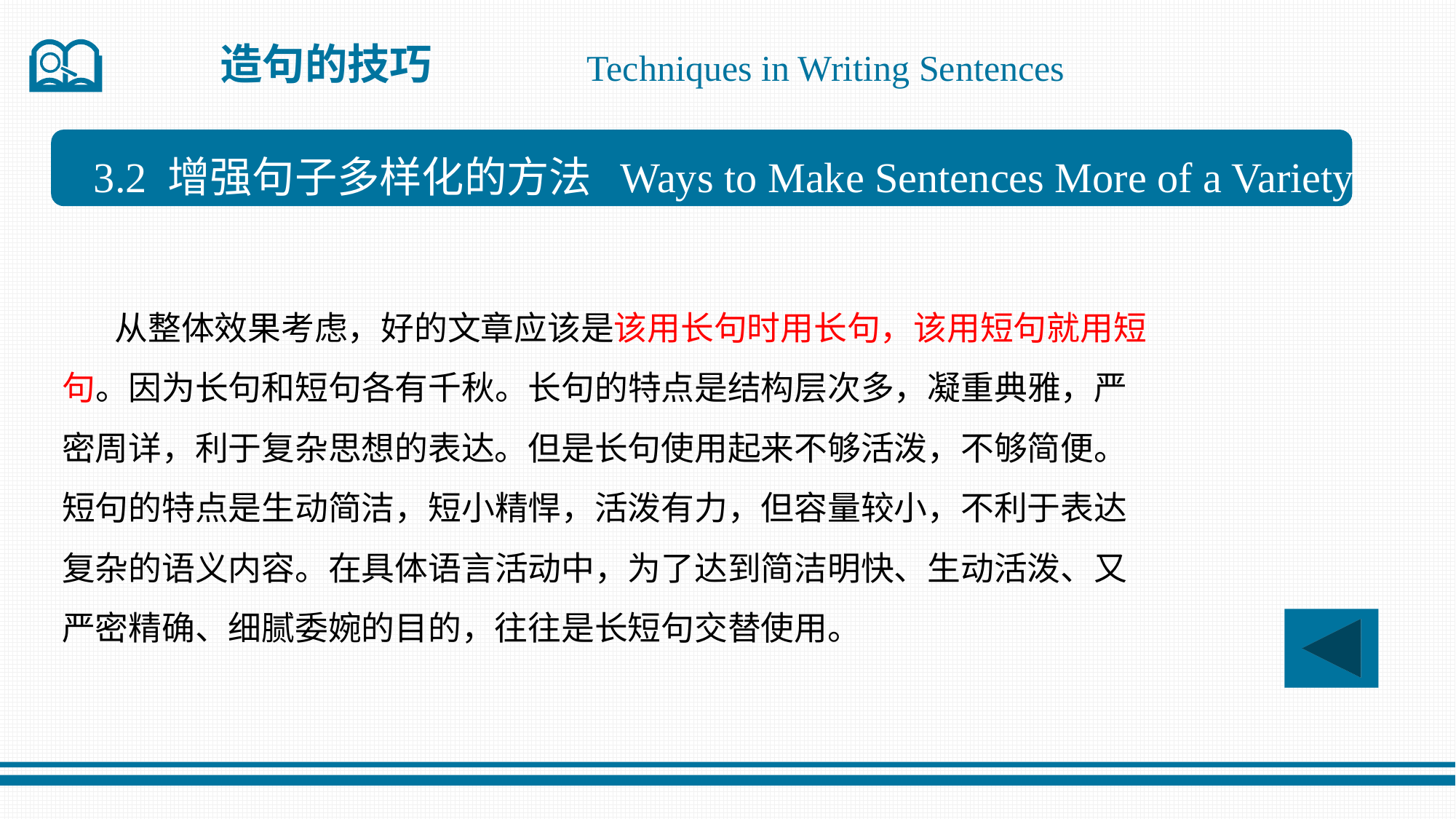

造句的技巧
Techniques in Writing Sentences

3.2 增强句子多样化的方法  Ways to Make Sentences More of a Variety

      从整体效果考虑，好的文章应该是该用长句时用长句，该用短句就用短句。因为长句和短句各有千秋。长句的特点是结构层次多，凝重典雅，严密周详，利于复杂思想的表达。但是长句使用起来不够活泼，不够简便。短句的特点是生动简洁，短小精悍，活泼有力，但容量较小，不利于表达复杂的语义内容。在具体语言活动中，为了达到简洁明快、生动活泼、又严密精确、细腻委婉的目的，往往是长短句交替使用。